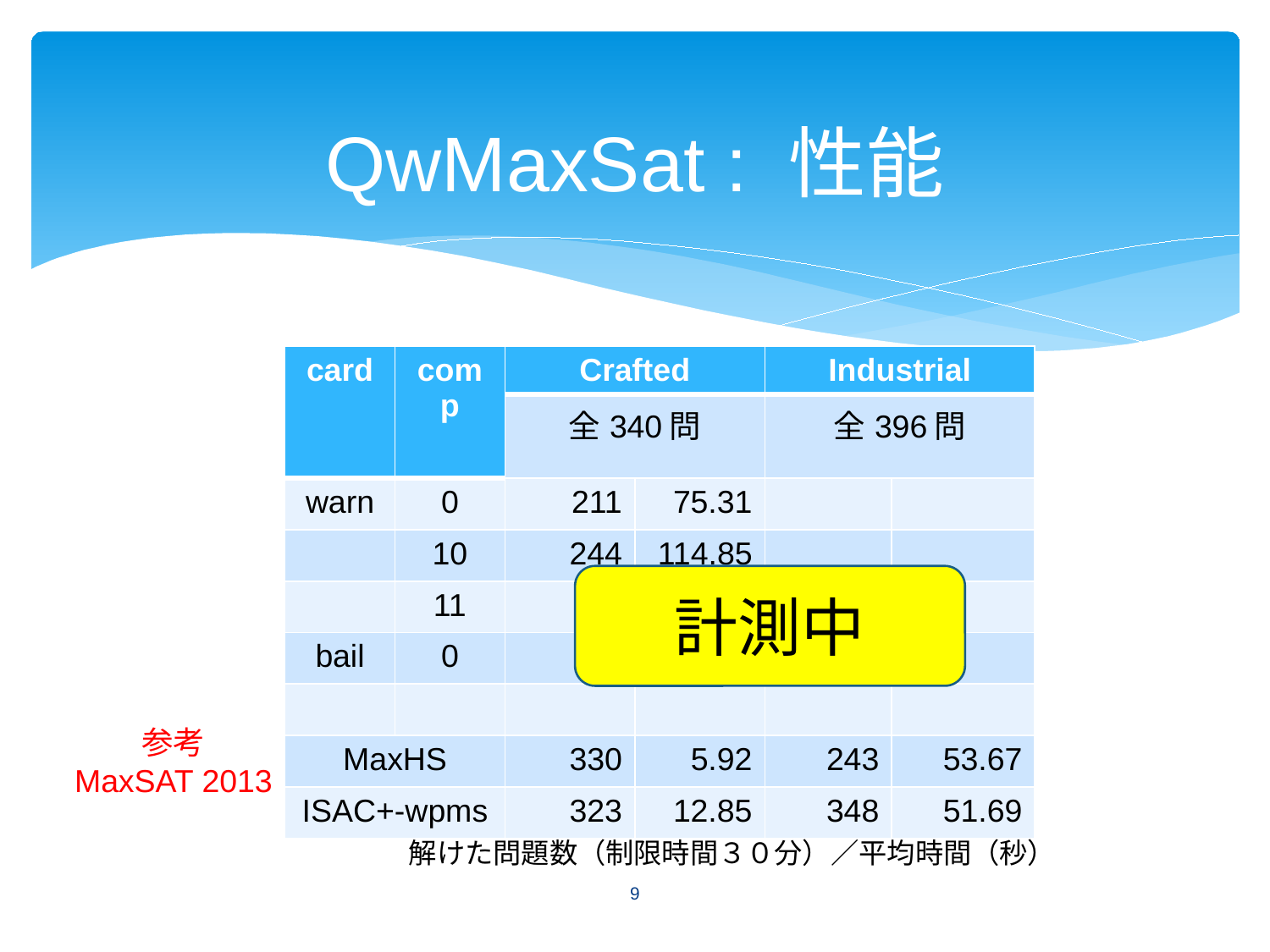

# QwMaxSat : 性能
| card | comp | Crafted |  | Industrial |  |
| --- | --- | --- | --- | --- | --- |
|  |  | 全340問 |  | 全396問 |  |
| warn | 0 | 211 | 75.31 |  |  |
|  | 10 | 244 | 114.85 |  |  |
|  | 11 |  |  |  |  |
| bail | 0 |  |  |  |  |
|  |  |  |  |  |  |
| MaxHS |  | 330 | 5.92 | 243 | 53.67 |
| ISAC+-wpms |  | 323 | 12.85 | 348 | 51.69 |
計測中
参考
MaxSAT 2013
解けた問題数（制限時間３０分）／平均時間（秒）
9